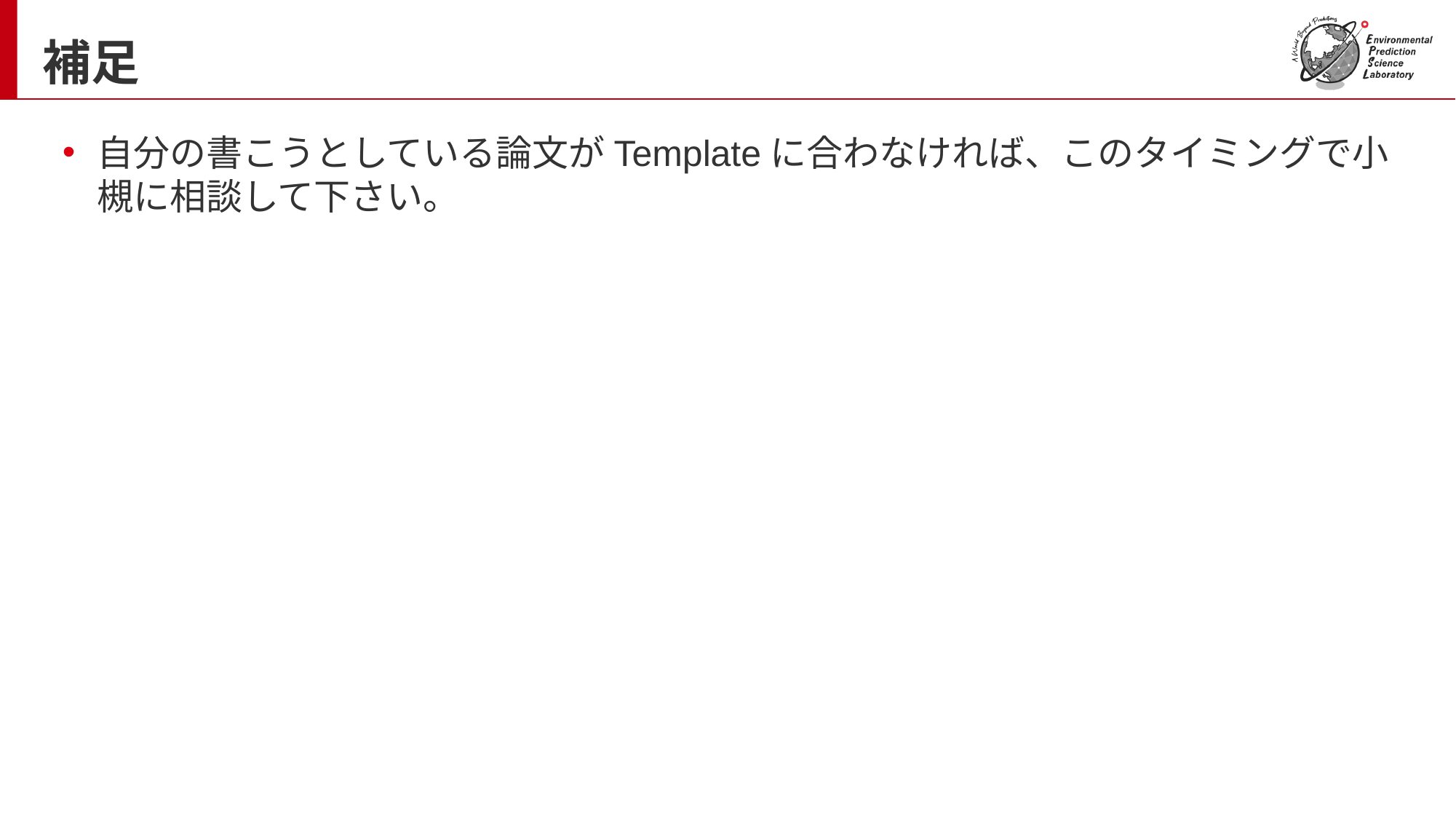

# 補足
自分の書こうとしている論文がTemplateに合わなければ、このタイミングで小槻に相談して下さい。